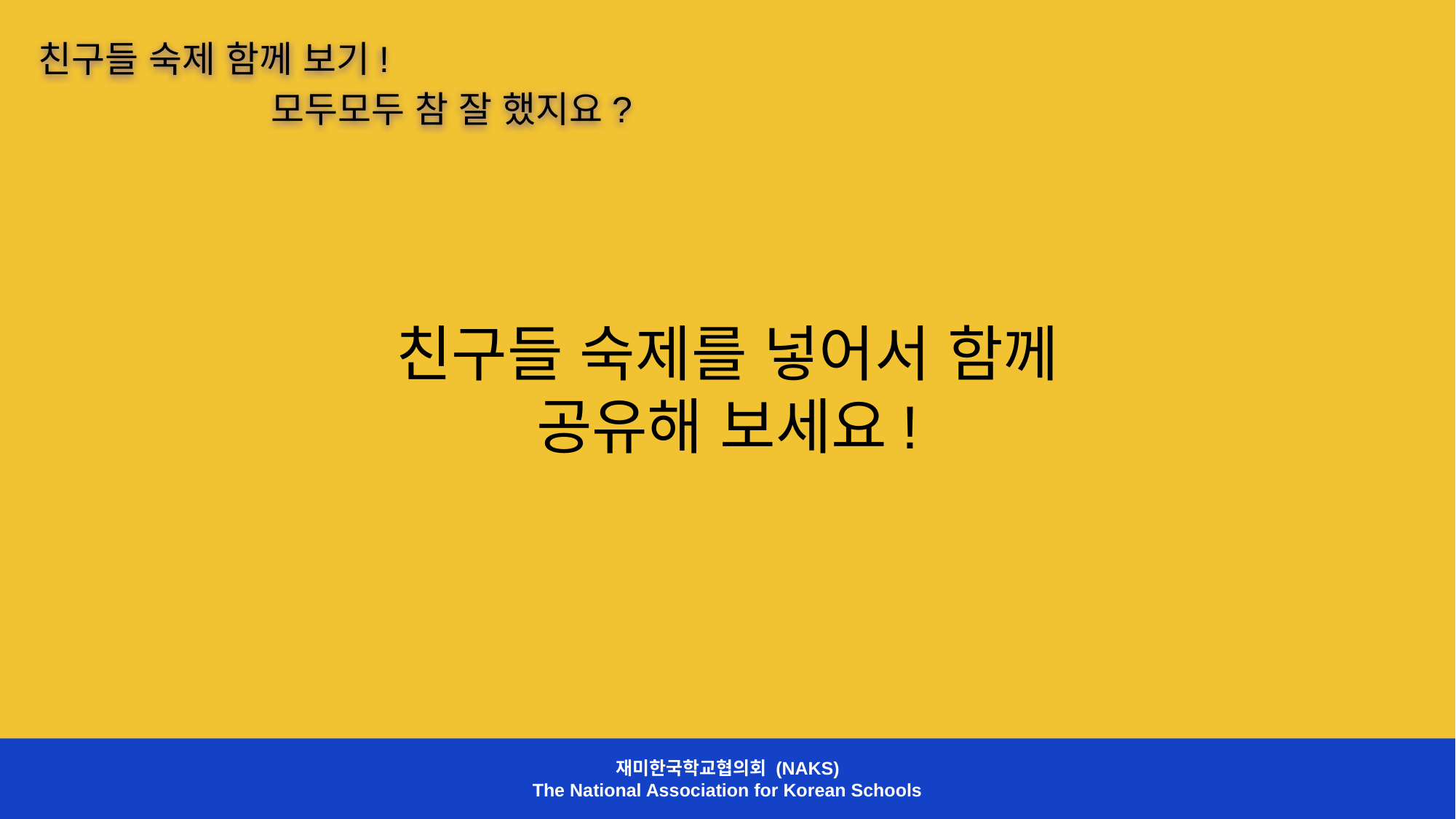

친구들 숙제 함께 보기!
                      모두모두 참 잘 했지요?
친구들 숙제를 넣어서 함께 공유해 보세요!
재미한국학교협의회 (NAKS)
The National Association for Korean Schools